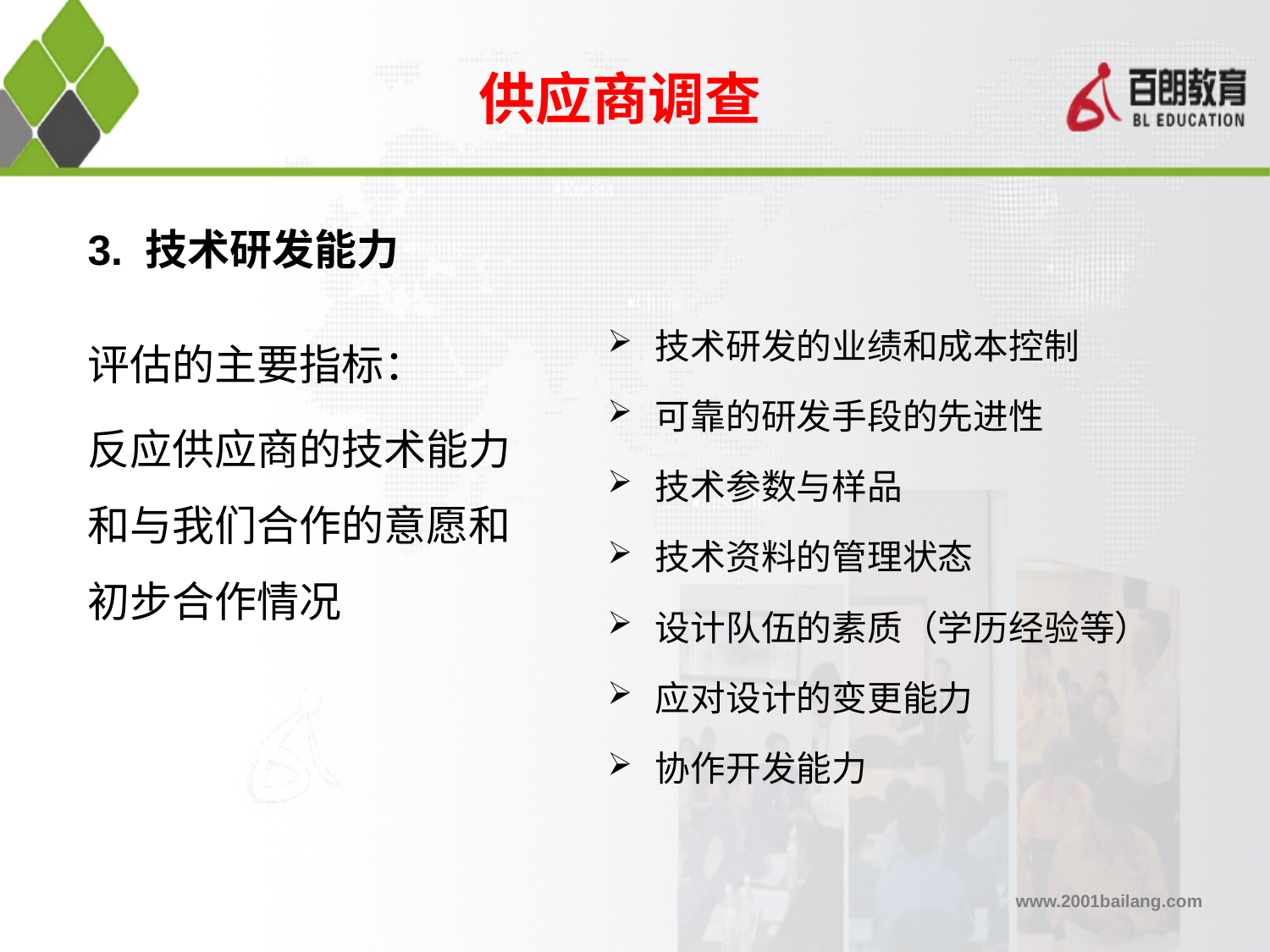

供应商调查
# 3. 技术研发能力
技术研发的业绩和成本控制
可靠的研发手段的先进性
技术参数与样品
技术资料的管理状态
设计队伍的素质（学历经验等）
应对设计的变更能力
协作开发能力

评估的主要指标：
反应供应商的技术能力和与我们合作的意愿和初步合作情况